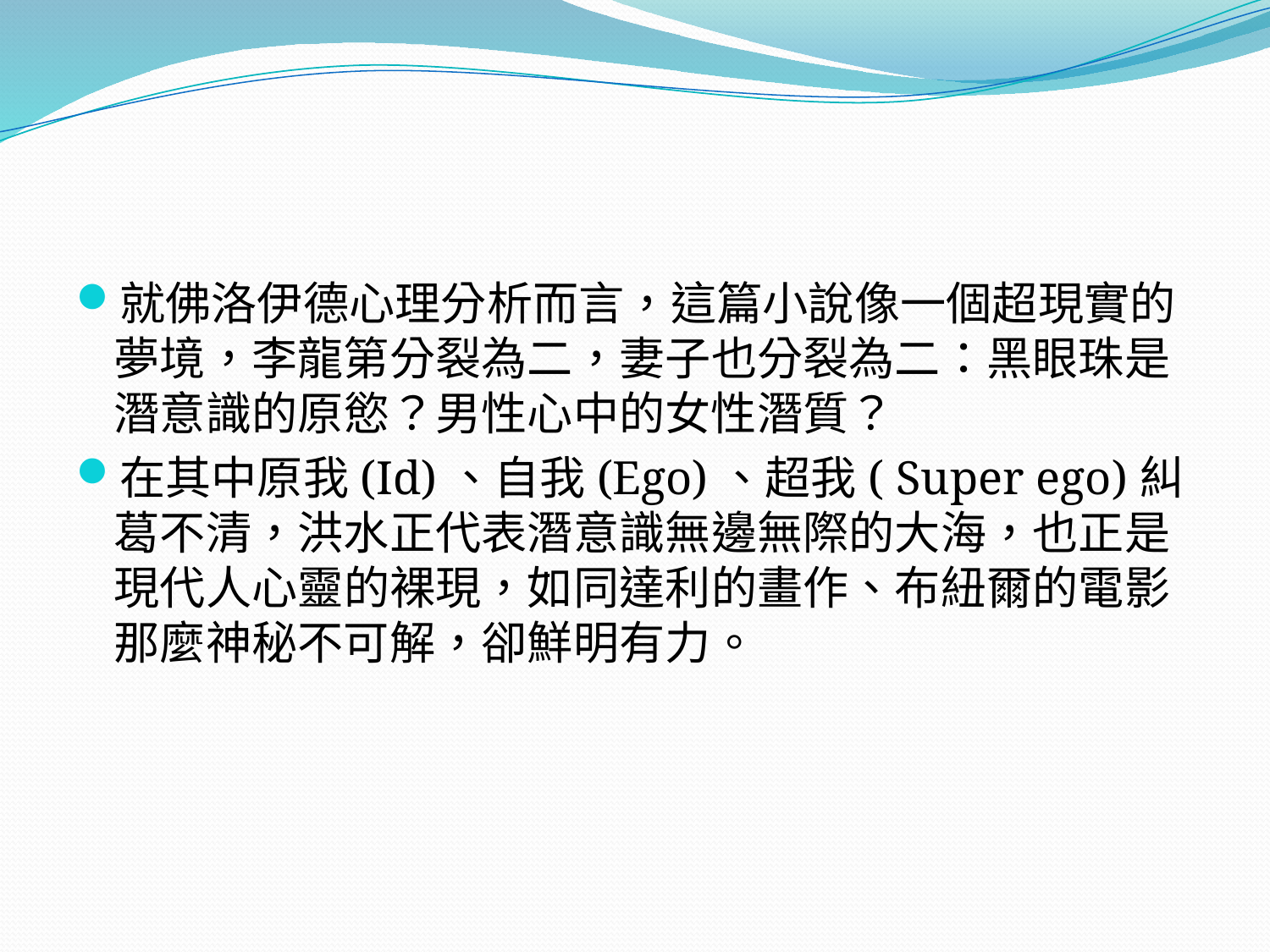

#
就佛洛伊德心理分析而言，這篇小說像一個超現實的夢境，李龍第分裂為二，妻子也分裂為二：黑眼珠是潛意識的原慾？男性心中的女性潛質？
在其中原我(Id)、自我(Ego)、超我( Super ego)糾葛不清，洪水正代表潛意識無邊無際的大海，也正是現代人心靈的裸現，如同達利的畫作、布紐爾的電影那麼神秘不可解，卻鮮明有力。